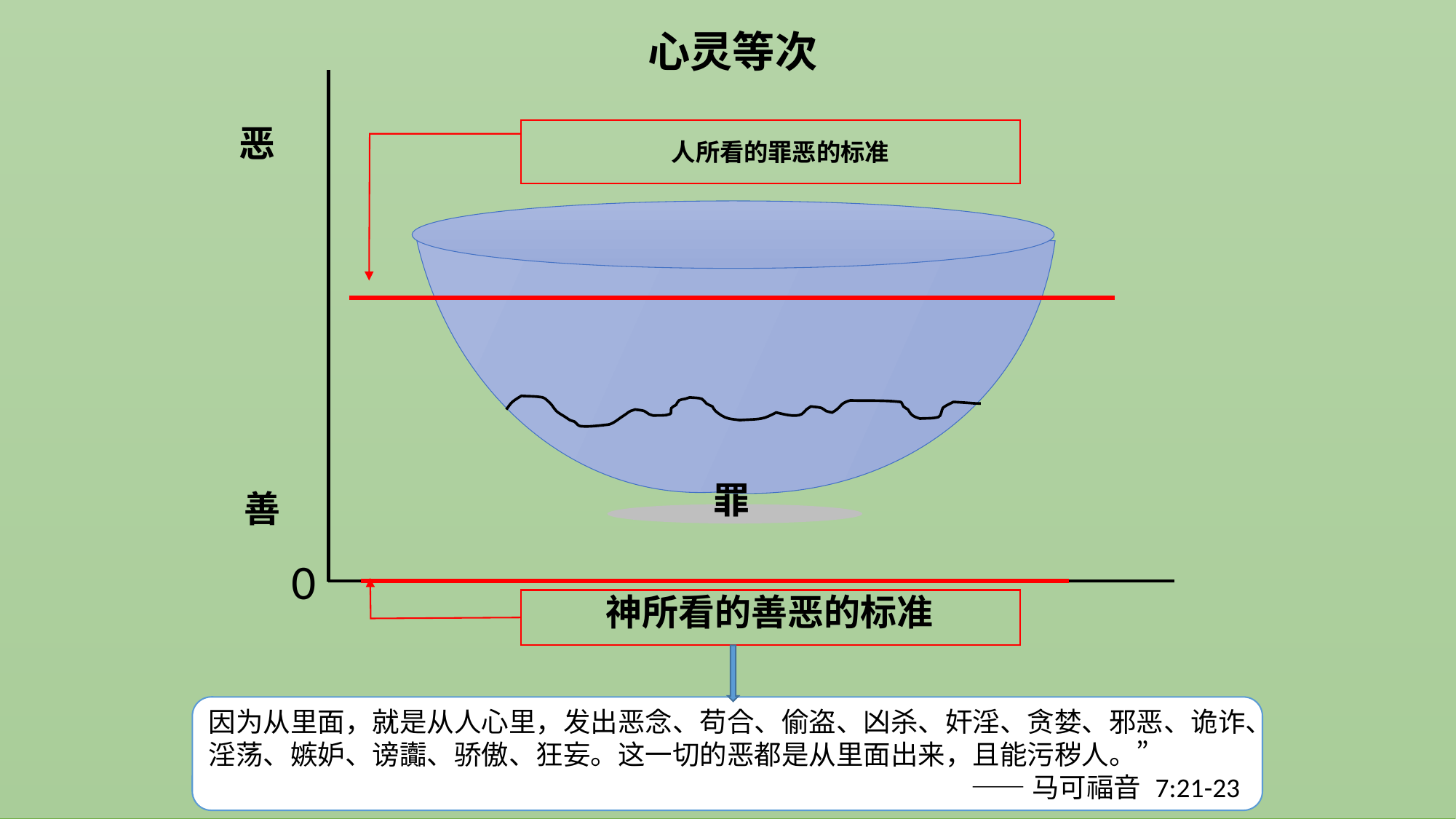

)

心灵等次

恶
   人所看的罪恶的标准

罪

善

0
神所看的善恶的标准

因为从里面，就是从人心里，发出恶念、苟合、偷盗、凶杀、奸淫、贪婪、邪恶、诡诈、淫荡、嫉妒、谤讟、骄傲、狂妄。这一切的恶都是从里面出来，且能污秽人。”
——马可福音 7:21-23